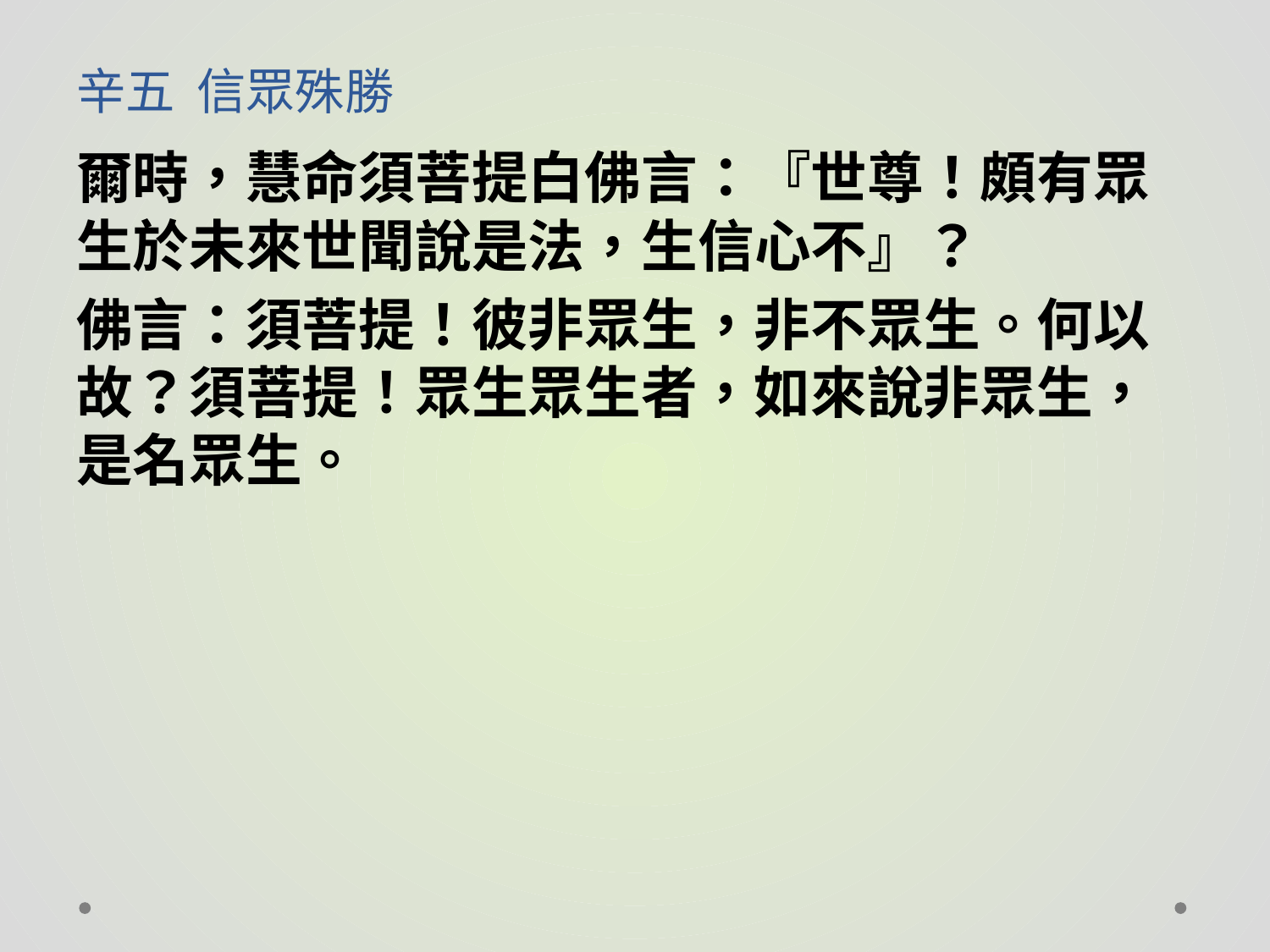

# 辛五  信眾殊勝
爾時，慧命須菩提白佛言：『世尊！頗有眾生於未來世聞說是法，生信心不』？
佛言：須菩提！彼非眾生，非不眾生。何以故？須菩提！眾生眾生者，如來說非眾生，是名眾生。